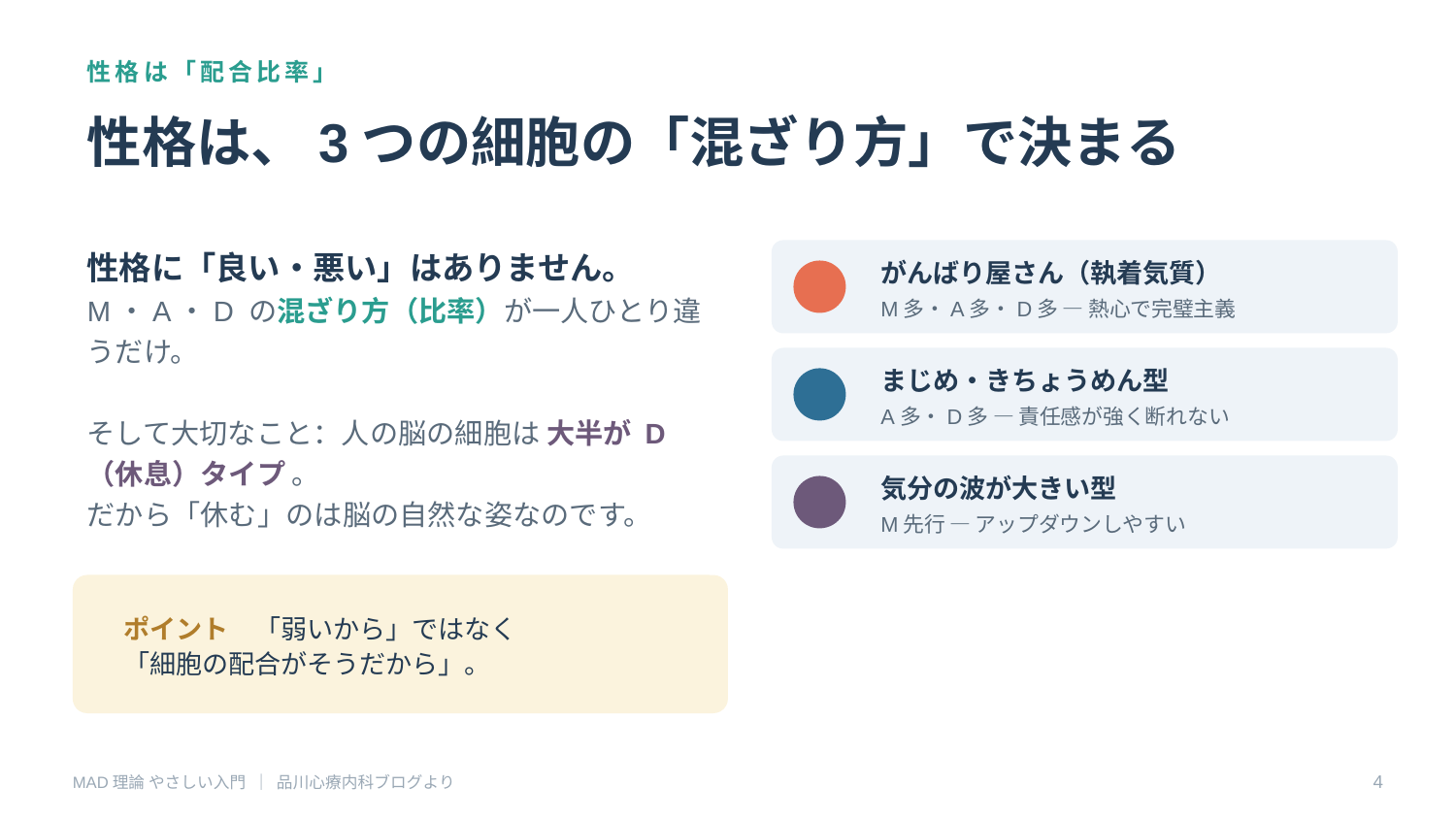

性格は「配合比率」
性格は、3つの細胞の「混ざり方」で決まる
性格に「良い・悪い」はありません。
M・A・D の混ざり方（比率）が一人ひとり違うだけ。

そして大切なこと：人の脳の細胞は 大半が D（休息）タイプ 。
だから「休む」のは脳の自然な姿なのです。

がんばり屋さん（執着気質）

M多・A多・D多 ― 熱心で完璧主義

まじめ・きちょうめん型

A多・D多 ― 責任感が強く断れない

気分の波が大きい型

M先行 ― アップダウンしやすい

ポイント　「弱いから」ではなく
「細胞の配合がそうだから」。
MAD理論 やさしい入門  ｜  品川心療内科ブログより
4